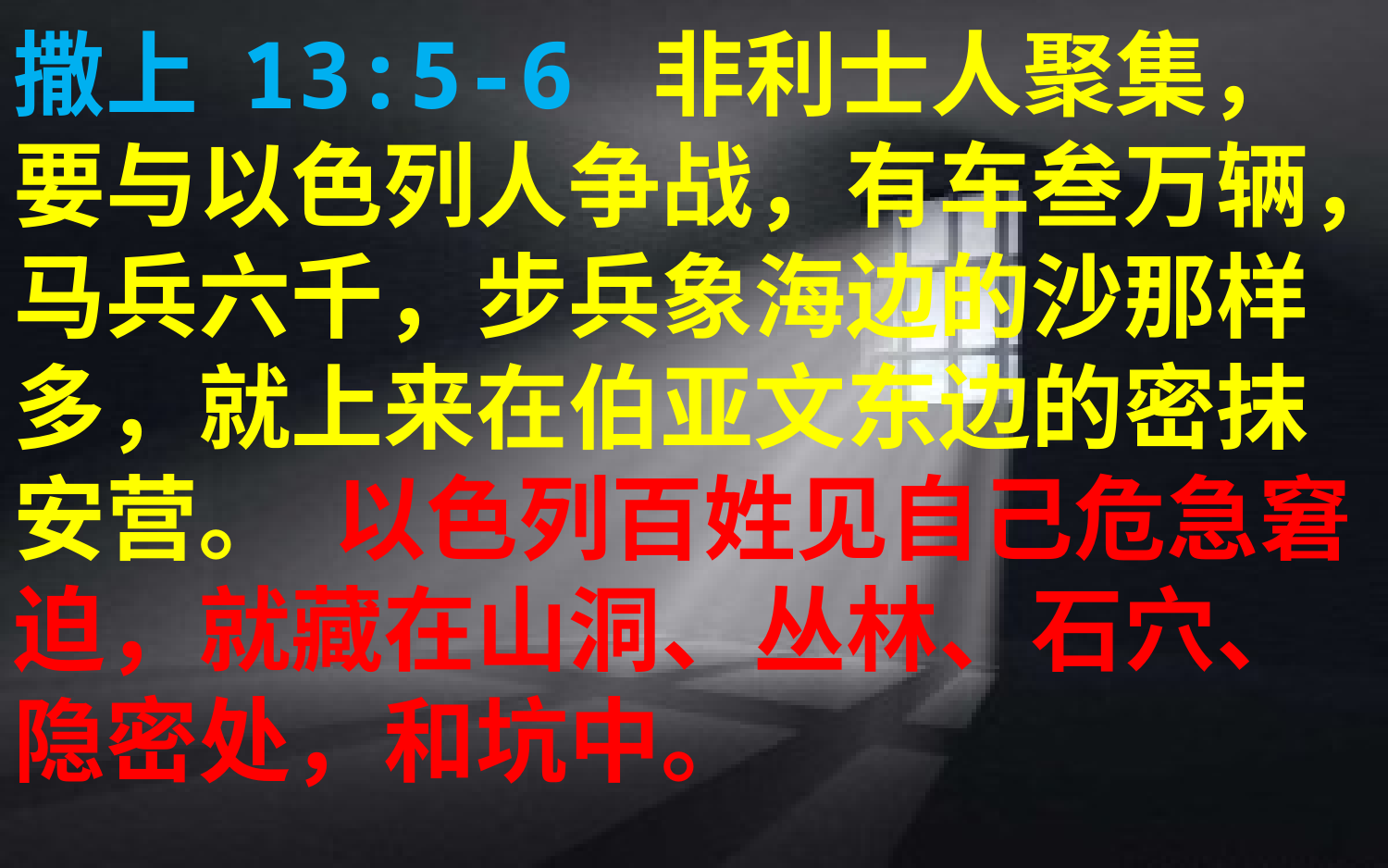

撒上 13:5-6 非利士人聚集，要与以色列人争战，有车叁万辆，马兵六千，步兵象海边的沙那样多，就上来在伯亚文东边的密抹安营。  以色列百姓见自己危急窘迫，就藏在山洞、丛林、石穴、隐密处，和坑中。